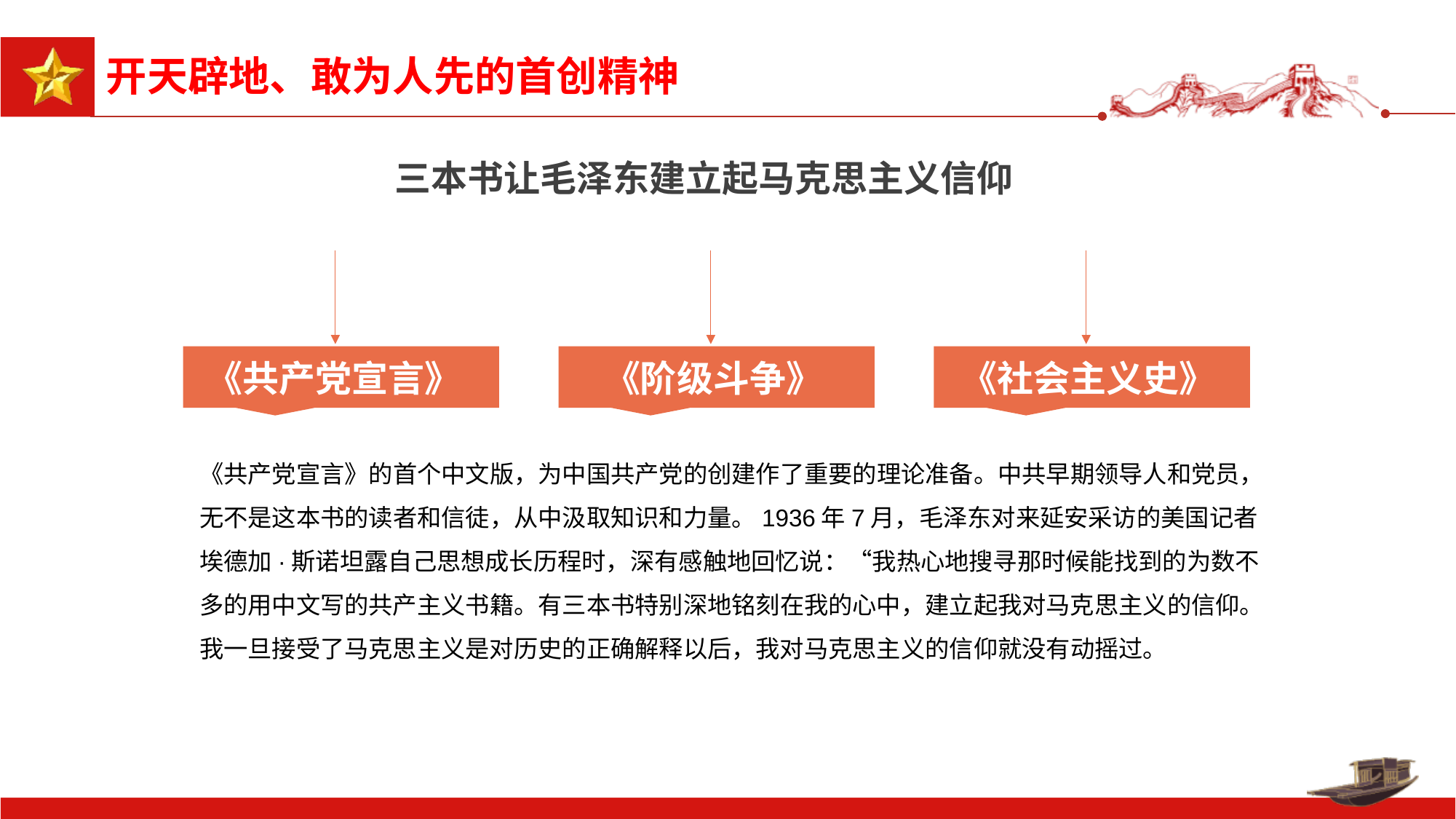

三本书让毛泽东建立起马克思主义信仰
《共产党宣言》

《阶级斗争》

《社会主义史》

《共产党宣言》的首个中文版，为中国共产党的创建作了重要的理论准备。中共早期领导人和党员，无不是这本书的读者和信徒，从中汲取知识和力量。1936年7月，毛泽东对来延安采访的美国记者埃德加·斯诺坦露自己思想成长历程时，深有感触地回忆说：“我热心地搜寻那时候能找到的为数不多的用中文写的共产主义书籍。有三本书特别深地铭刻在我的心中，建立起我对马克思主义的信仰。我一旦接受了马克思主义是对历史的正确解释以后，我对马克思主义的信仰就没有动摇过。